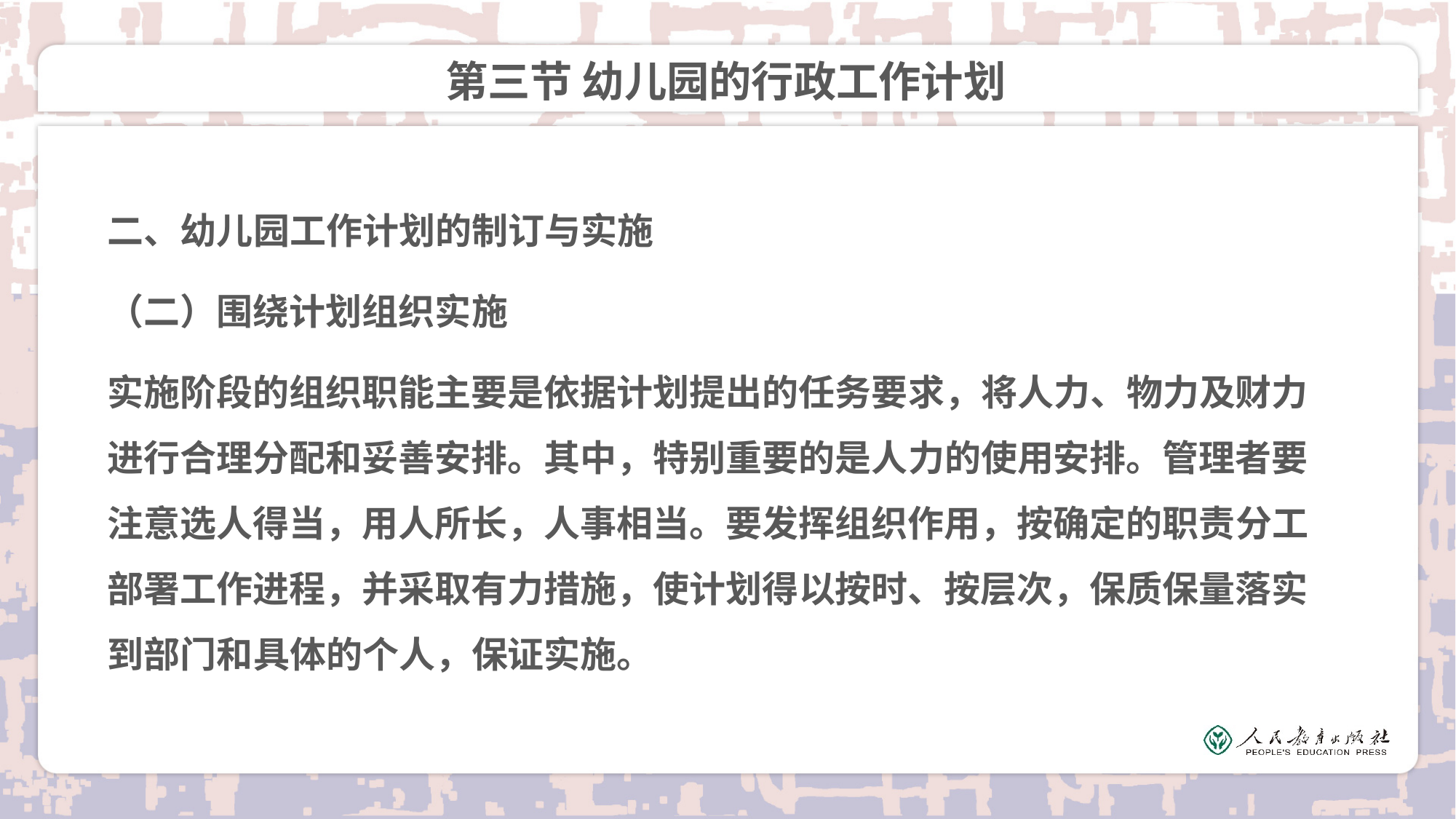

# 第三节 幼儿园的行政工作计划
二、幼儿园工作计划的制订与实施
（二）围绕计划组织实施
实施阶段的组织职能主要是依据计划提出的任务要求，将人力、物力及财力进行合理分配和妥善安排。其中，特别重要的是人力的使用安排。管理者要注意选人得当，用人所长，人事相当。要发挥组织作用，按确定的职责分工部署工作进程，并采取有力措施，使计划得以按时、按层次，保质保量落实到部门和具体的个人，保证实施。